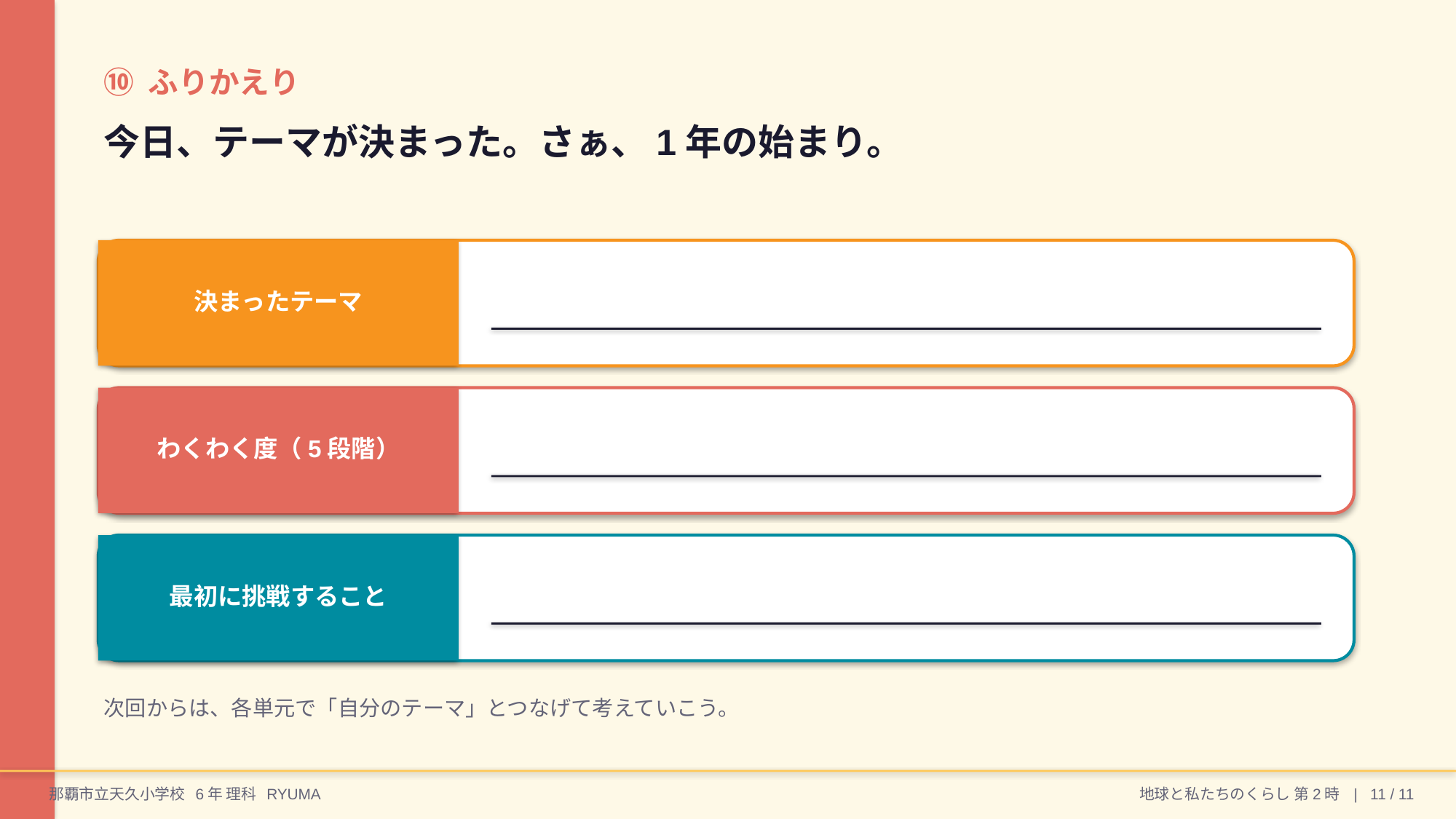

⑩ ふりかえり
今日、テーマが決まった。さぁ、1年の始まり。

決まったテーマ

わくわく度（5段階）

最初に挑戦すること

次回からは、各単元で「自分のテーマ」とつなげて考えていこう。

那覇市立天久小学校  6年 理科  RYUMA
地球と私たちのくらし 第2時   |   11 / 11